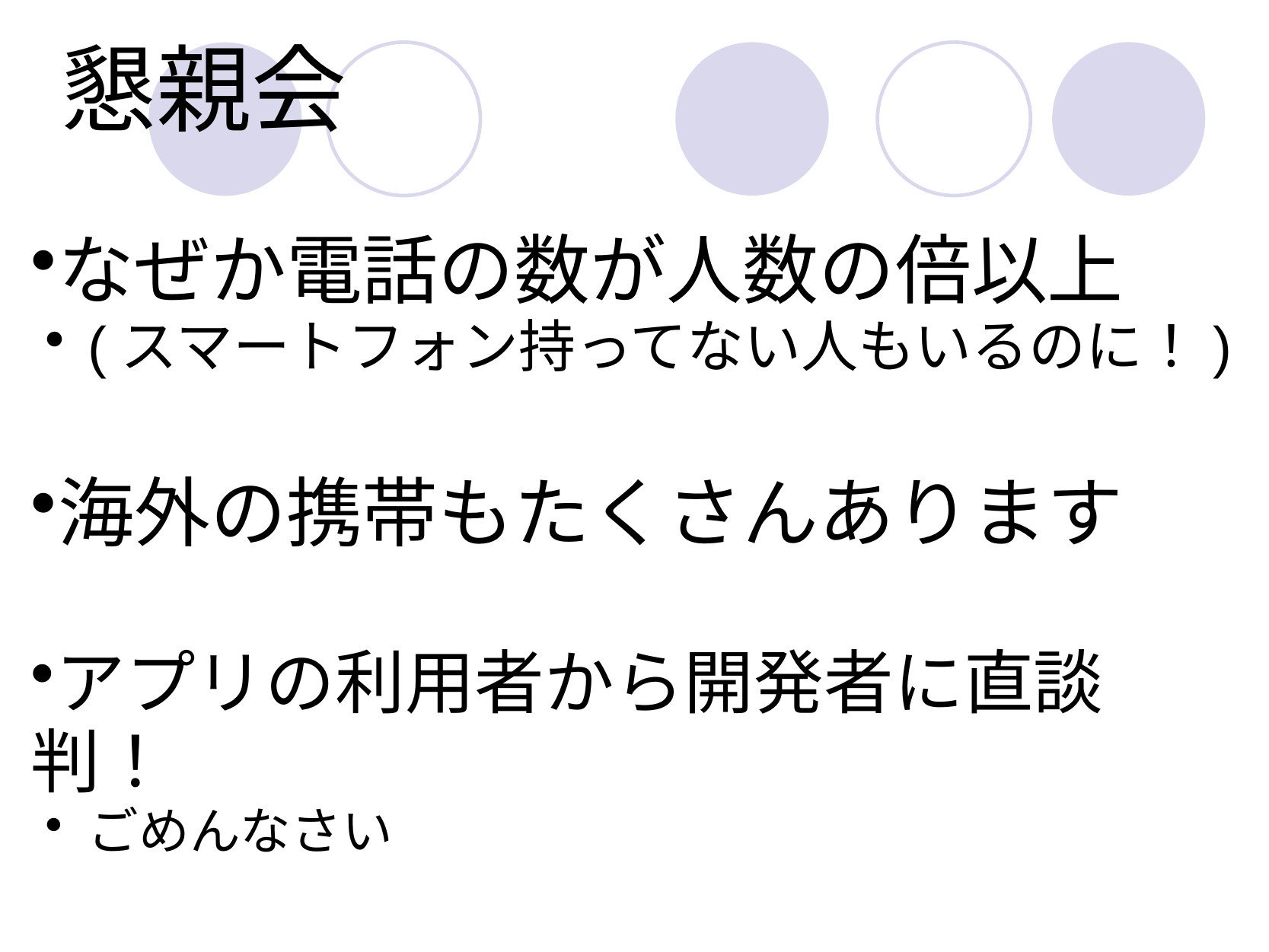

# 懇親会
なぜか電話の数が人数の倍以上
(スマートフォン持ってない人もいるのに！)

海外の携帯もたくさんあります

アプリの利用者から開発者に直談判！
ごめんなさい